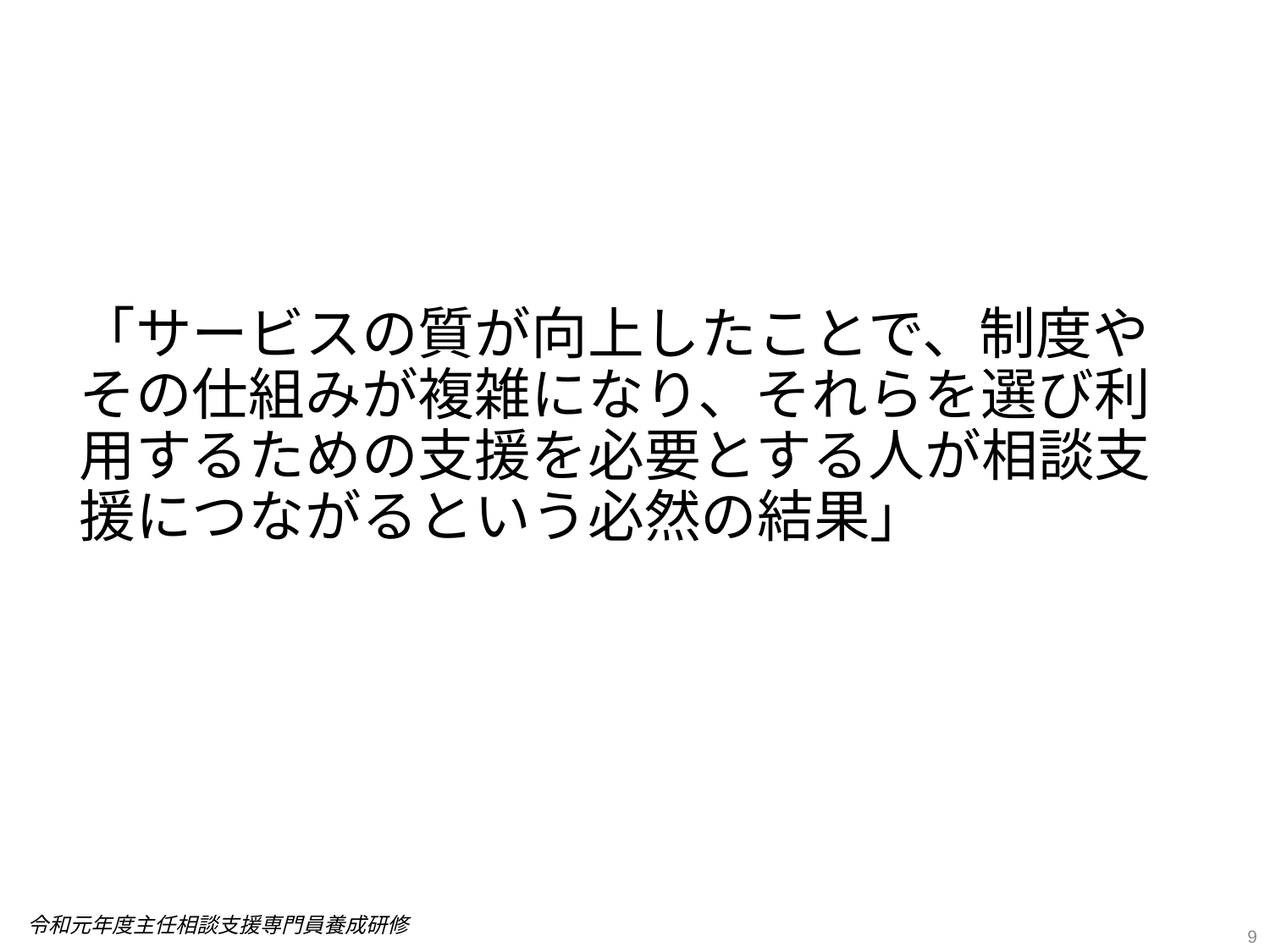

「サービスの質が向上したことで、制度やその仕組みが複雑になり、それらを選び利用するための支援を必要とする人が相談支援につながるという必然の結果」
9